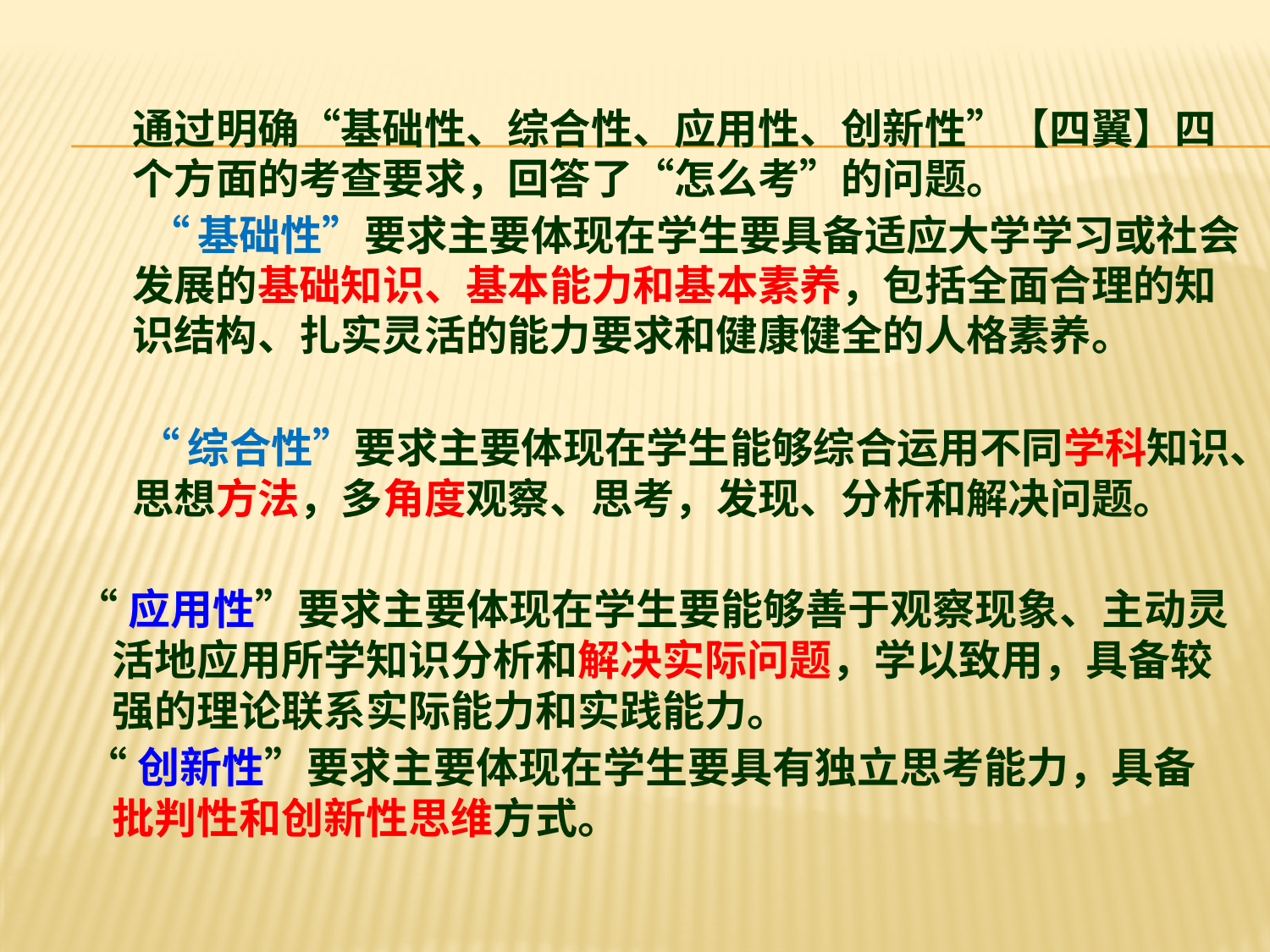

通过明确“基础性、综合性、应用性、创新性”【四翼】四个方面的考查要求，回答了“怎么考”的问题。
     “基础性”要求主要体现在学生要具备适应大学学习或社会发展的基础知识、基本能力和基本素养，包括全面合理的知识结构、扎实灵活的能力要求和健康健全的人格素养。

    “综合性”要求主要体现在学生能够综合运用不同学科知识、思想方法，多角度观察、思考，发现、分析和解决问题。
“应用性”要求主要体现在学生要能够善于观察现象、主动灵活地应用所学知识分析和解决实际问题，学以致用，具备较强的理论联系实际能力和实践能力。
 “创新性”要求主要体现在学生要具有独立思考能力，具备批判性和创新性思维方式。